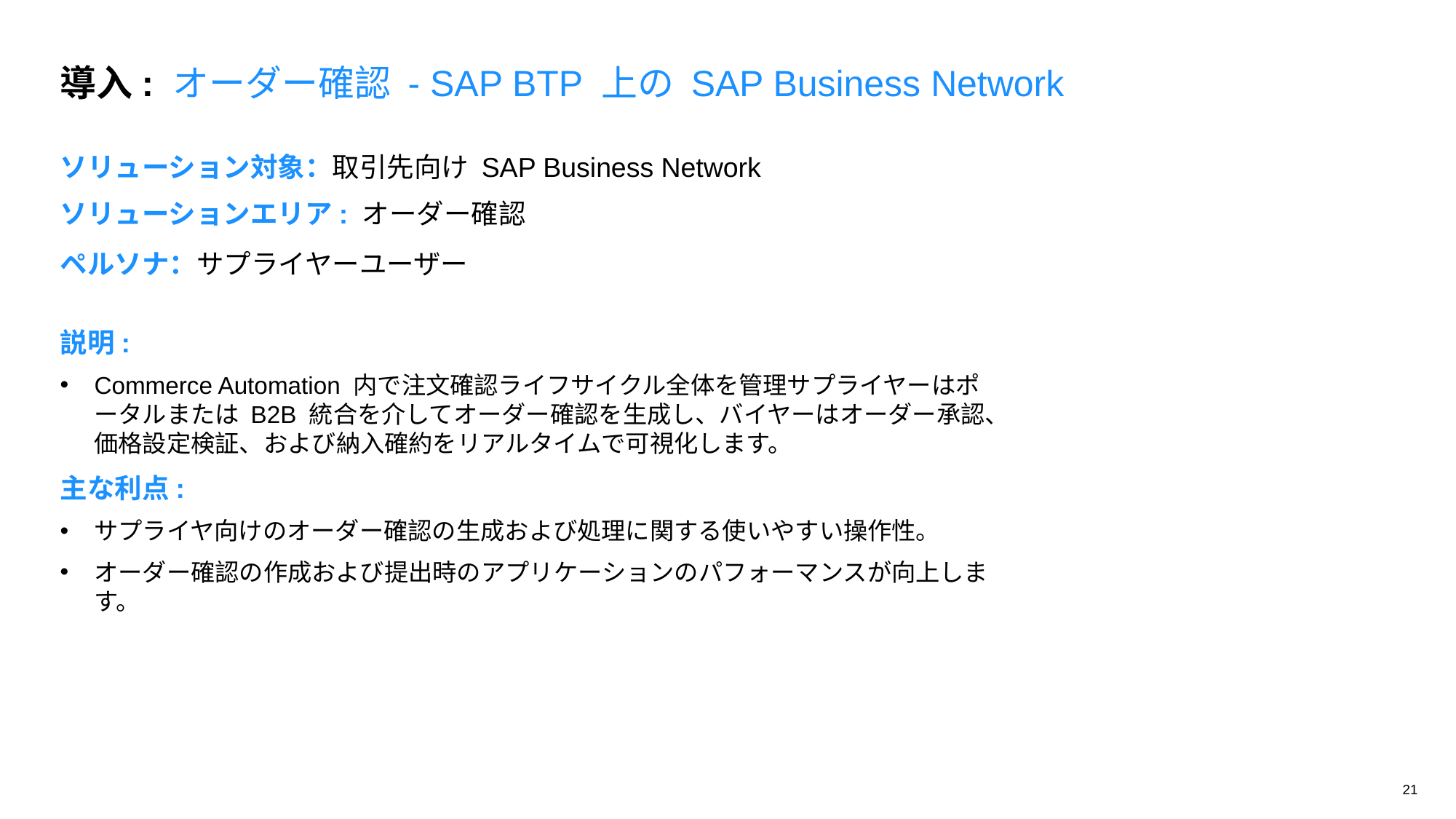

導入: オーダー確認 - SAP BTP 上の SAP Business Network
ソリューション対象：取引先向け SAP Business Network
# ソリューションエリア: オーダー確認
ペルソナ：サプライヤーユーザー
説明:
Commerce Automation 内で注文確認ライフサイクル全体を管理サプライヤーはポータルまたは B2B 統合を介してオーダー確認を生成し、バイヤーはオーダー承認、価格設定検証、および納入確約をリアルタイムで可視化します。
主な利点:
サプライヤ向けのオーダー確認の生成および処理に関する使いやすい操作性。
オーダー確認の作成および提出時のアプリケーションのパフォーマンスが向上します。